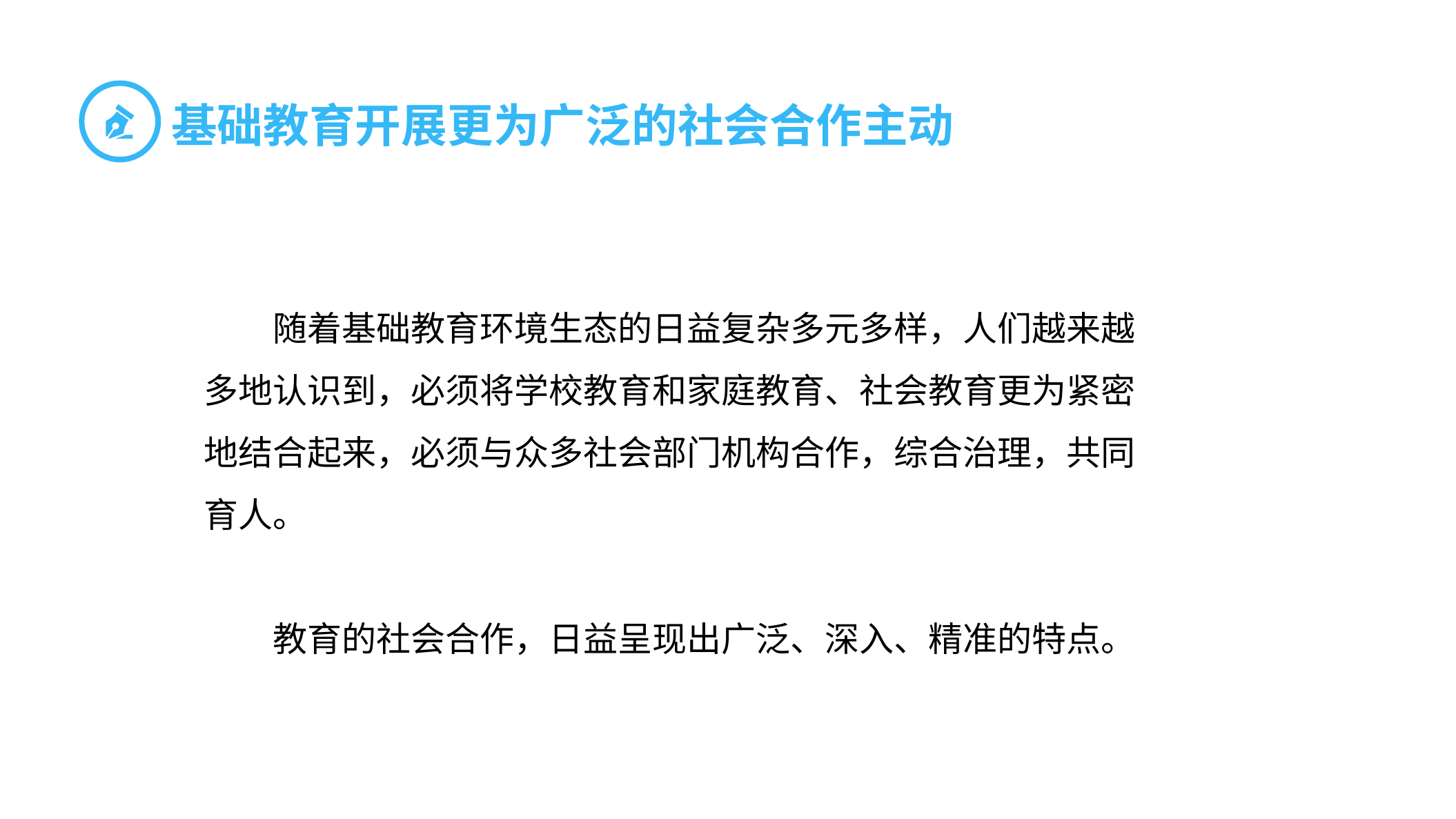

基础教育开展更为广泛的社会合作主动

随着基础教育环境生态的日益复杂多元多样，人们越来越多地认识到，必须将学校教育和家庭教育、社会教育更为紧密地结合起来，必须与众多社会部门机构合作，综合治理，共同育人。

教育的社会合作，日益呈现出广泛、深入、精准的特点。